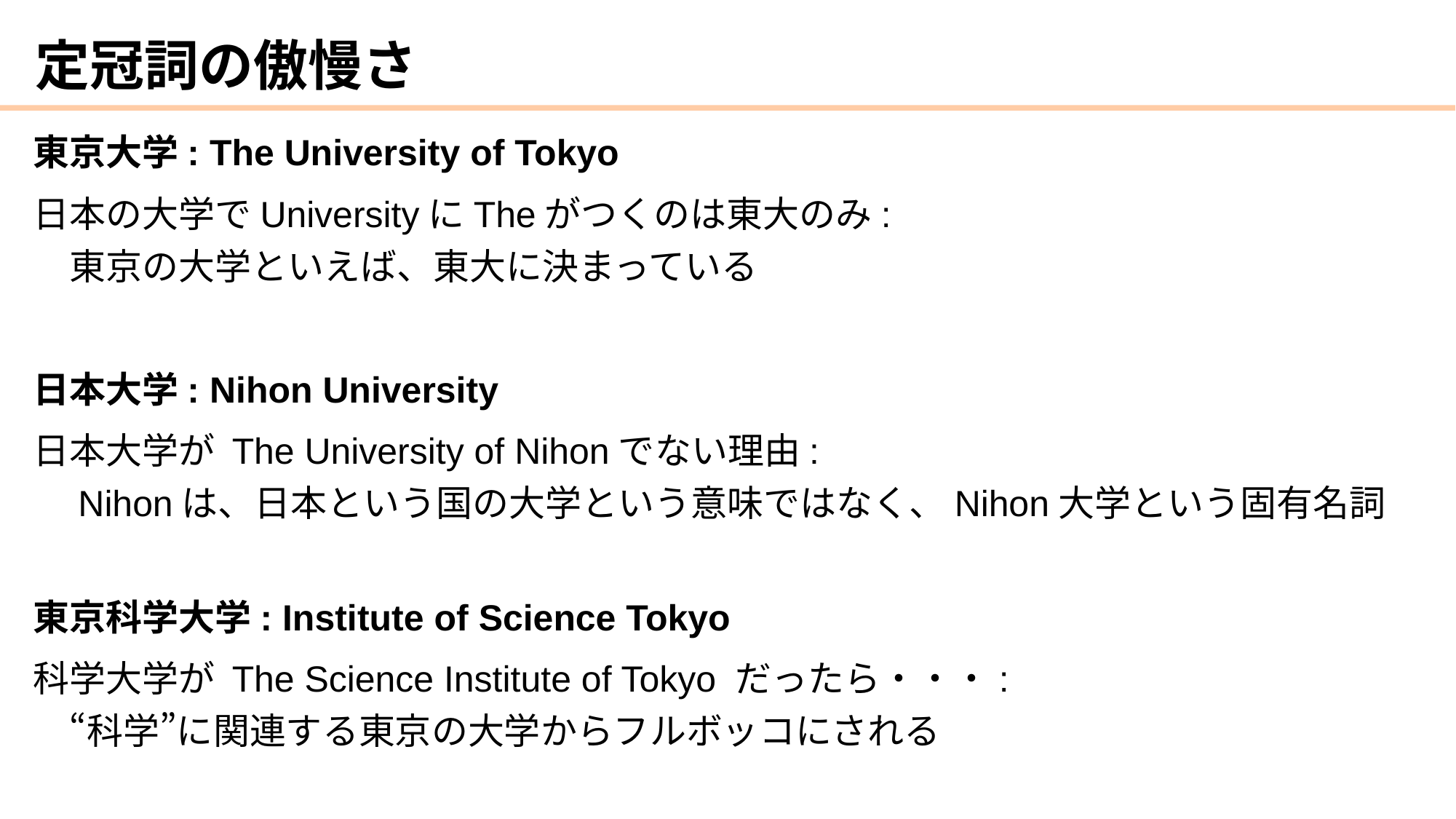

# 定冠詞の傲慢さ
東京大学: The University of Tokyo
日本の大学でUniversityにTheがつくのは東大のみ:
　東京の大学といえば、東大に決まっている

日本大学: Nihon University
日本大学が The University of Nihonでない理由:
　Nihonは、日本という国の大学という意味ではなく、Nihon大学という固有名詞
東京科学大学: Institute of Science Tokyo
科学大学が The Science Institute of Tokyo だったら・・・:
　“科学”に関連する東京の大学からフルボッコにされる